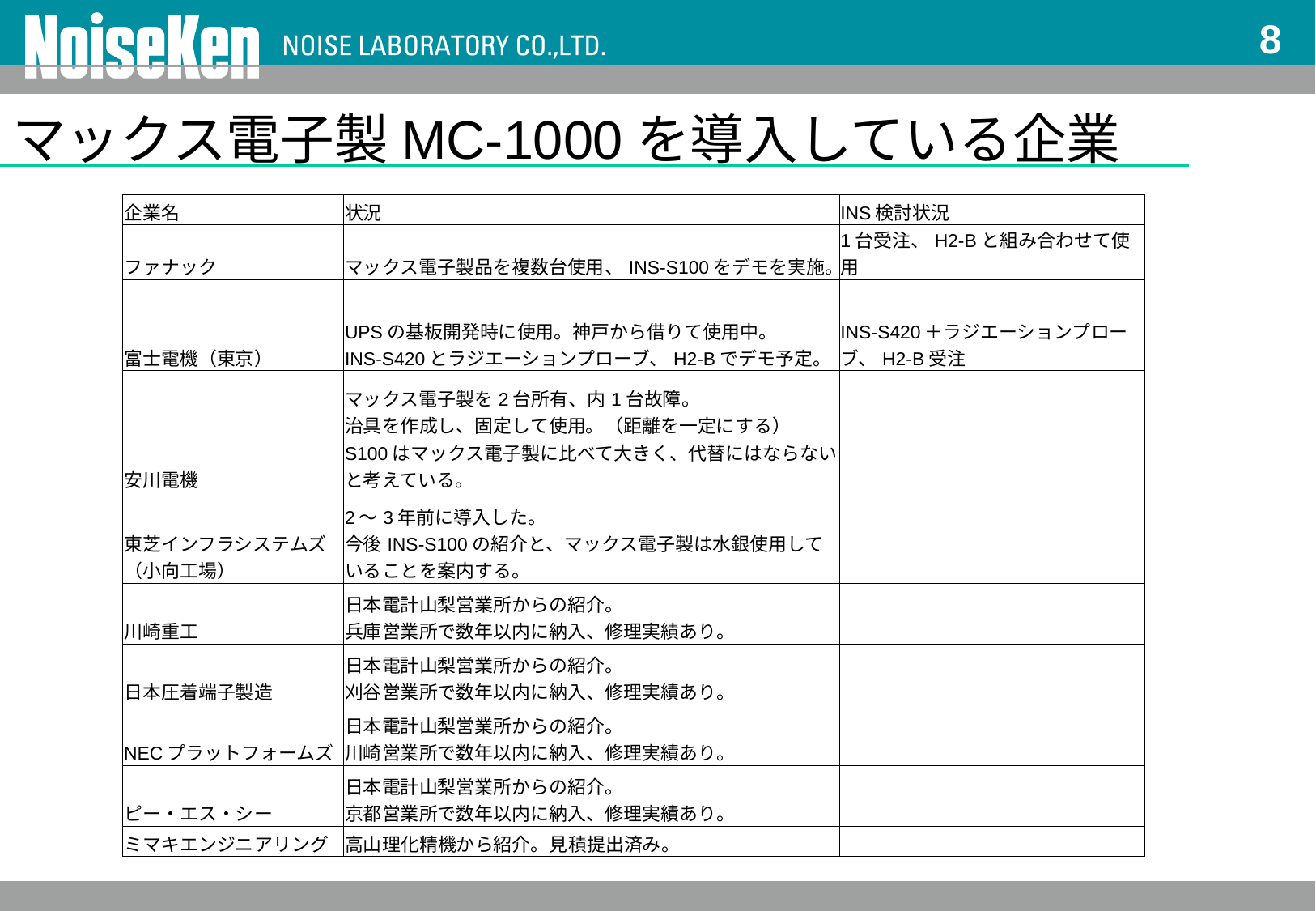

8
#
マックス電子製MC-1000を導入している企業
| 企業名 | 状況 | INS検討状況 |
| --- | --- | --- |
| ファナック | マックス電子製品を複数台使用、INS-S100をデモを実施。 | 1台受注、H2-Bと組み合わせて使用 |
| 富士電機（東京） | UPSの基板開発時に使用。神戸から借りて使用中。 INS-S420とラジエーションプローブ、H2-Bでデモ予定。 | INS-S420＋ラジエーションプローブ、H2-B受注 |
| 安川電機 | マックス電子製を2台所有、内1台故障。 治具を作成し、固定して使用。（距離を一定にする） S100はマックス電子製に比べて大きく、代替にはならないと考えている。 |  |
| 東芝インフラシステムズ （小向工場） | 2～3年前に導入した。 今後INS-S100の紹介と、マックス電子製は水銀使用していることを案内する。 |  |
| 川崎重工 | 日本電計山梨営業所からの紹介。 兵庫営業所で数年以内に納入、修理実績あり。 |  |
| 日本圧着端子製造 | 日本電計山梨営業所からの紹介。 刈谷営業所で数年以内に納入、修理実績あり。 |  |
| NECプラットフォームズ | 日本電計山梨営業所からの紹介。 川崎営業所で数年以内に納入、修理実績あり。 |  |
| ピー・エス・シー | 日本電計山梨営業所からの紹介。 京都営業所で数年以内に納入、修理実績あり。 |  |
| ミマキエンジニアリング | 高山理化精機から紹介。見積提出済み。 |  |